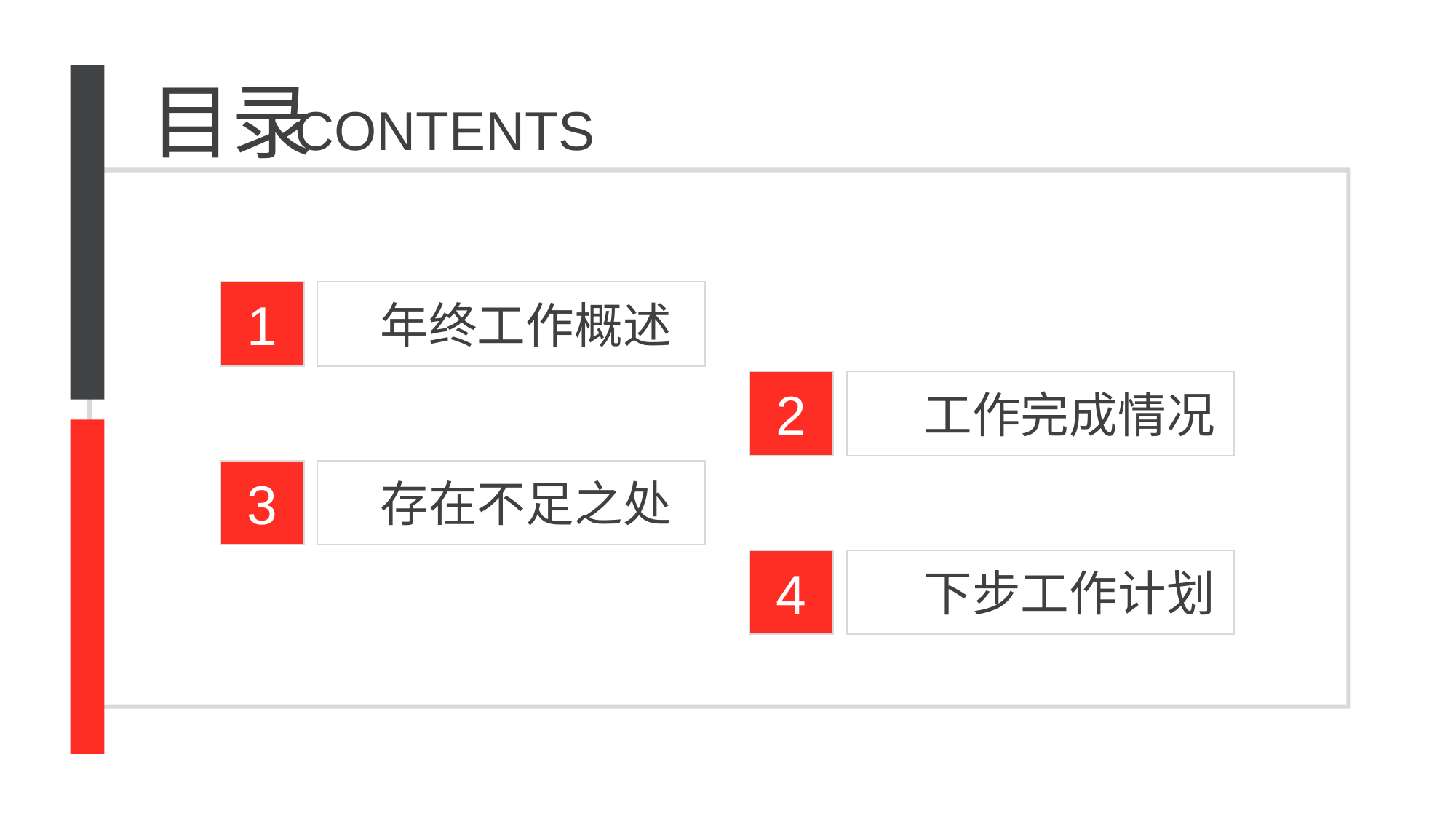

https://www.ypppt.com/

目录
CONTENTS

1

年终工作概述
2

工作完成情况
3

存在不足之处
4

下步工作计划